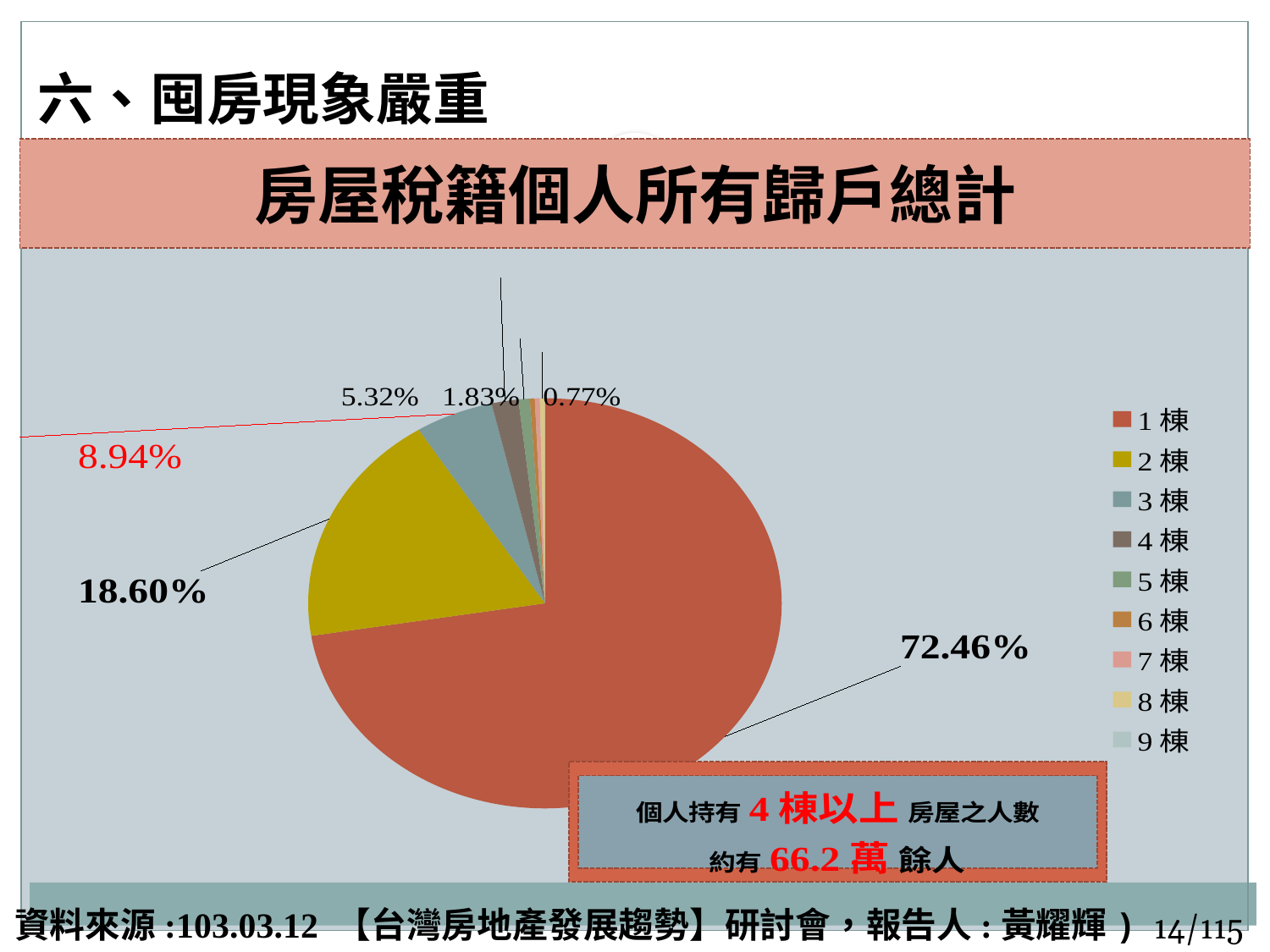

# 六、囤房現象嚴重
房屋稅籍個人所有歸戶總計

[unsupported chart]

資料來源:103.03.12 【台灣房地產發展趨勢】研討會，報告人:黃耀輝)